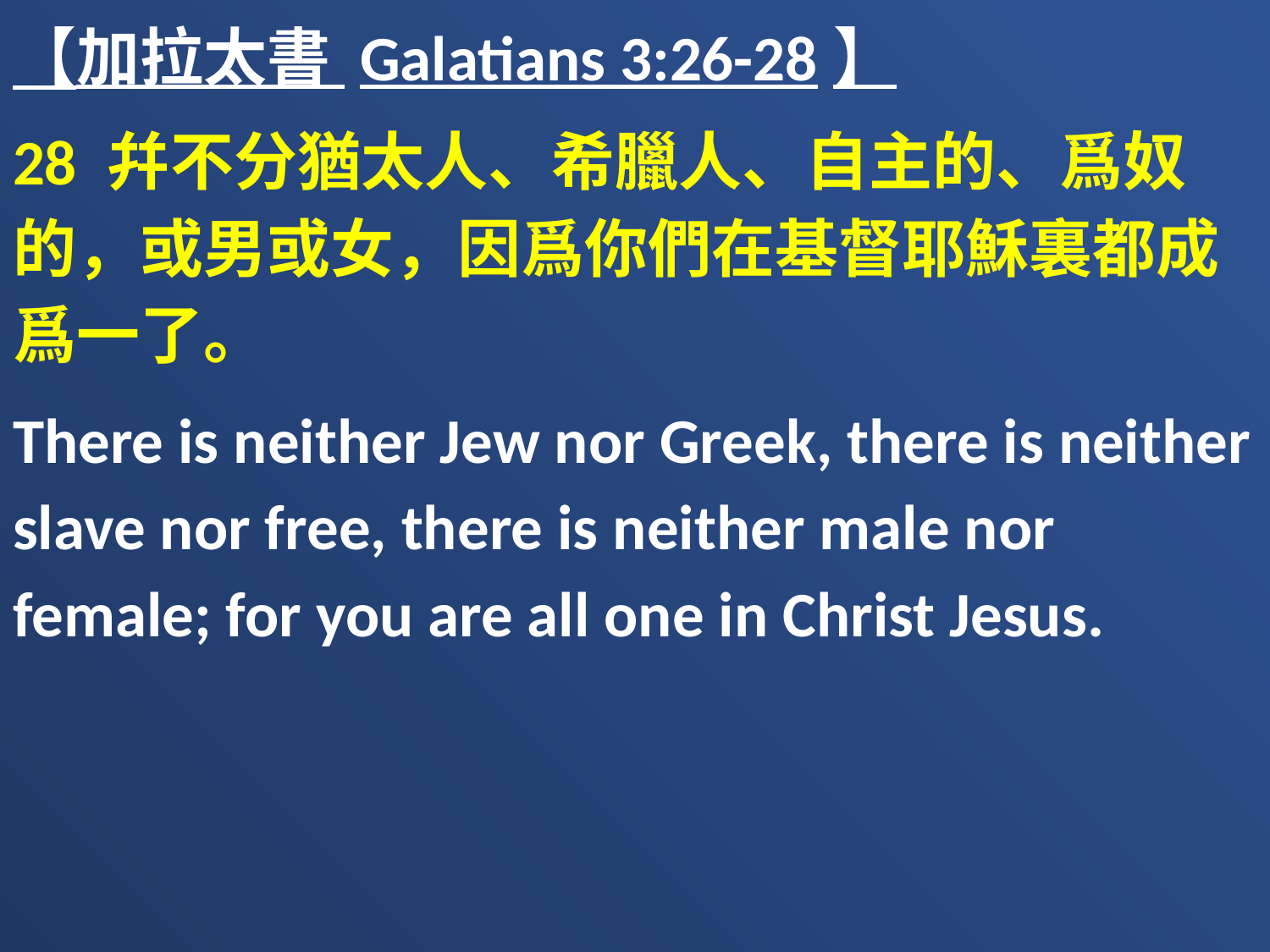

【加拉太書 Galatians 3:26-28】
28 幷不分猶太人、希臘人、自主的、爲奴的，或男或女，因爲你們在基督耶穌裏都成爲一了。
There is neither Jew nor Greek, there is neither slave nor free, there is neither male nor female; for you are all one in Christ Jesus.